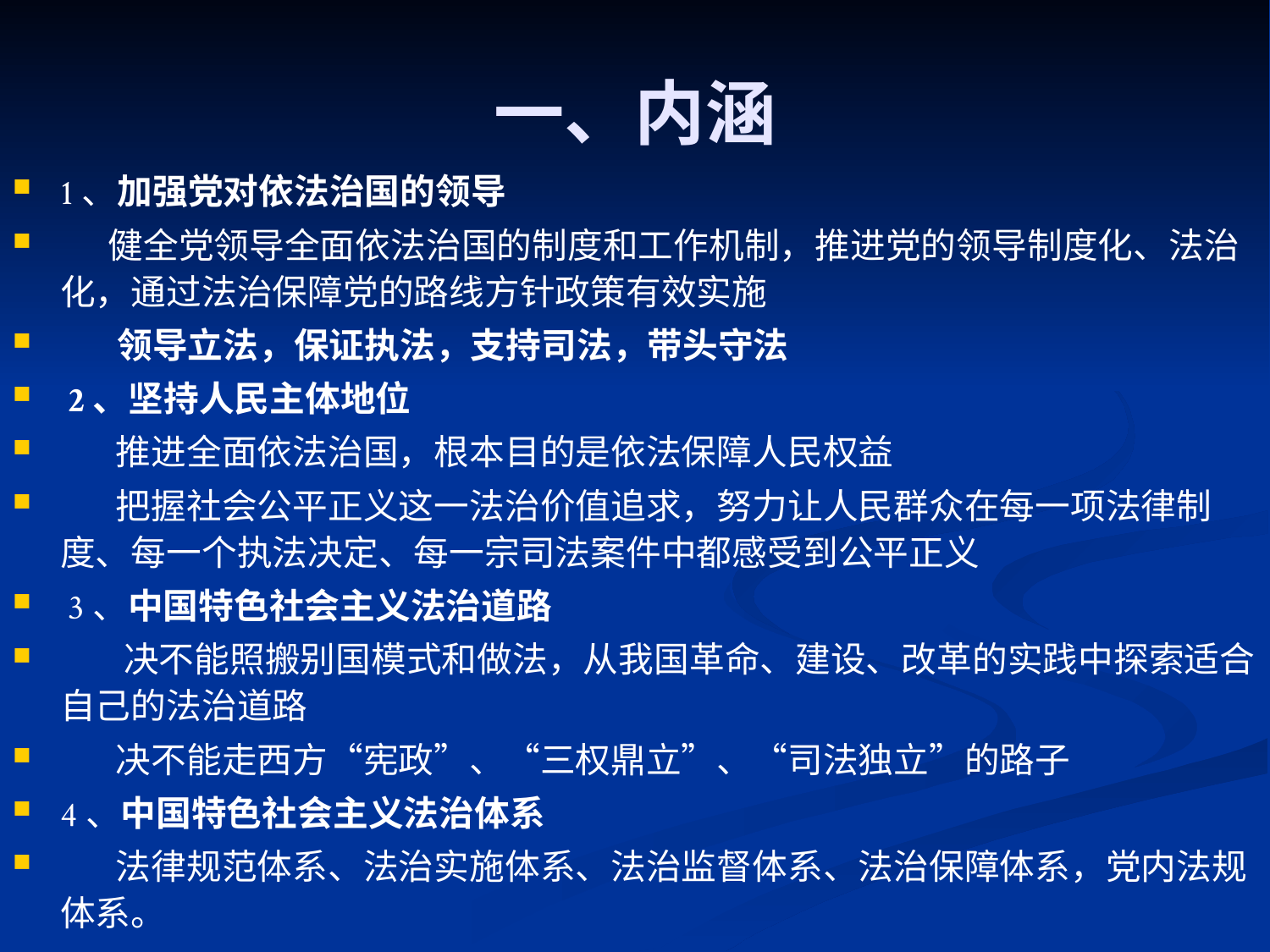

# 一、内涵
1、加强党对依法治国的领导
     健全党领导全面依法治国的制度和工作机制，推进党的领导制度化、法治化，通过法治保障党的路线方针政策有效实施
      领导立法，保证执法，支持司法，带头守法
 2、坚持人民主体地位
      推进全面依法治国，根本目的是依法保障人民权益
      把握社会公平正义这一法治价值追求，努力让人民群众在每一项法律制度、每一个执法决定、每一宗司法案件中都感受到公平正义
 3、中国特色社会主义法治道路
       决不能照搬别国模式和做法，从我国革命、建设、改革的实践中探索适合自己的法治道路
      决不能走西方“宪政”、“三权鼎立”、“司法独立”的路子
4、中国特色社会主义法治体系
      法律规范体系、法治实施体系、法治监督体系、法治保障体系，党内法规体系。